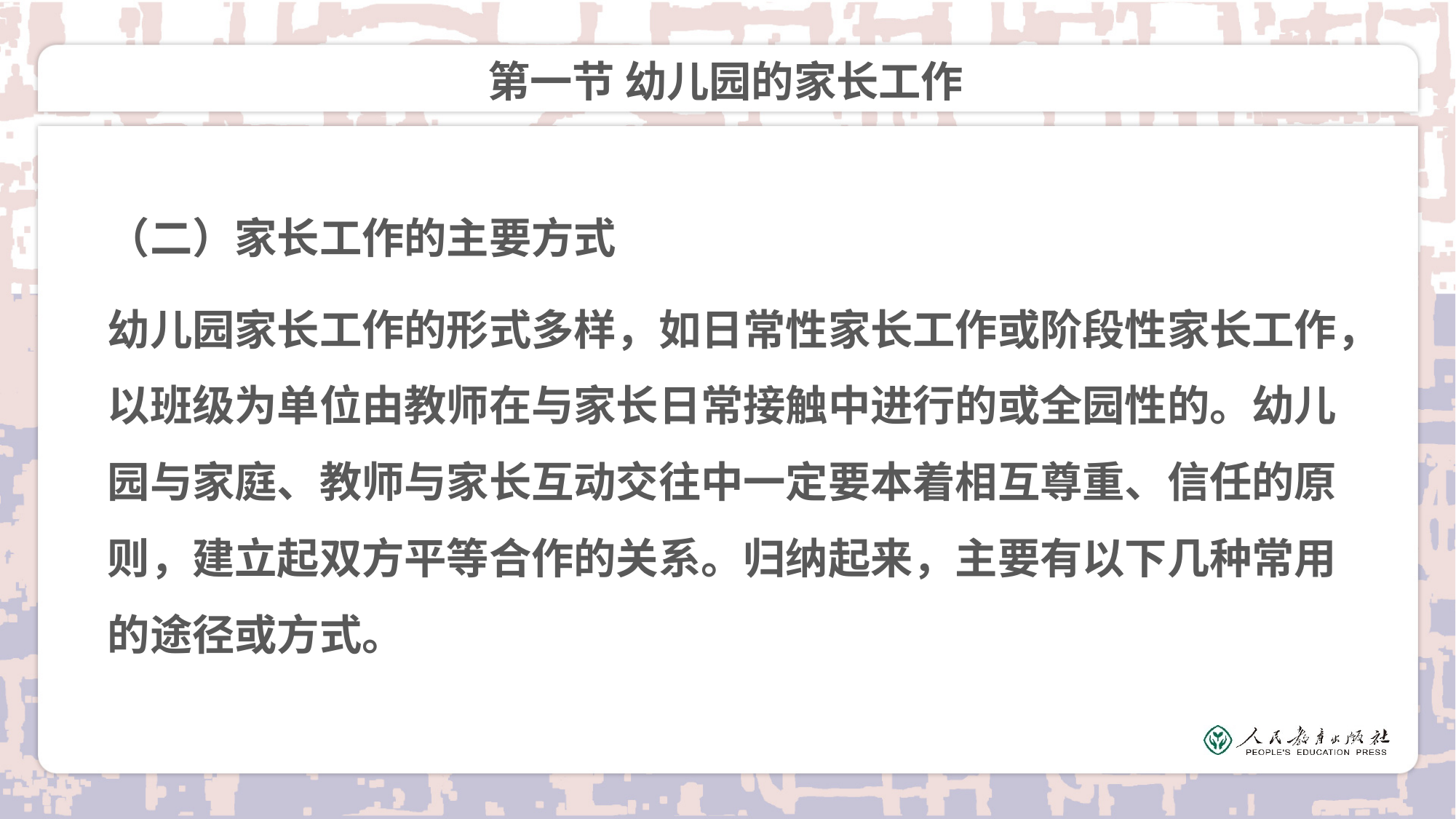

# 第一节 幼儿园的家长工作
（二）家长工作的主要方式
幼儿园家长工作的形式多样，如日常性家长工作或阶段性家长工作，以班级为单位由教师在与家长日常接触中进行的或全园性的。幼儿园与家庭、教师与家长互动交往中一定要本着相互尊重、信任的原则，建立起双方平等合作的关系。归纳起来，主要有以下几种常用的途径或方式。